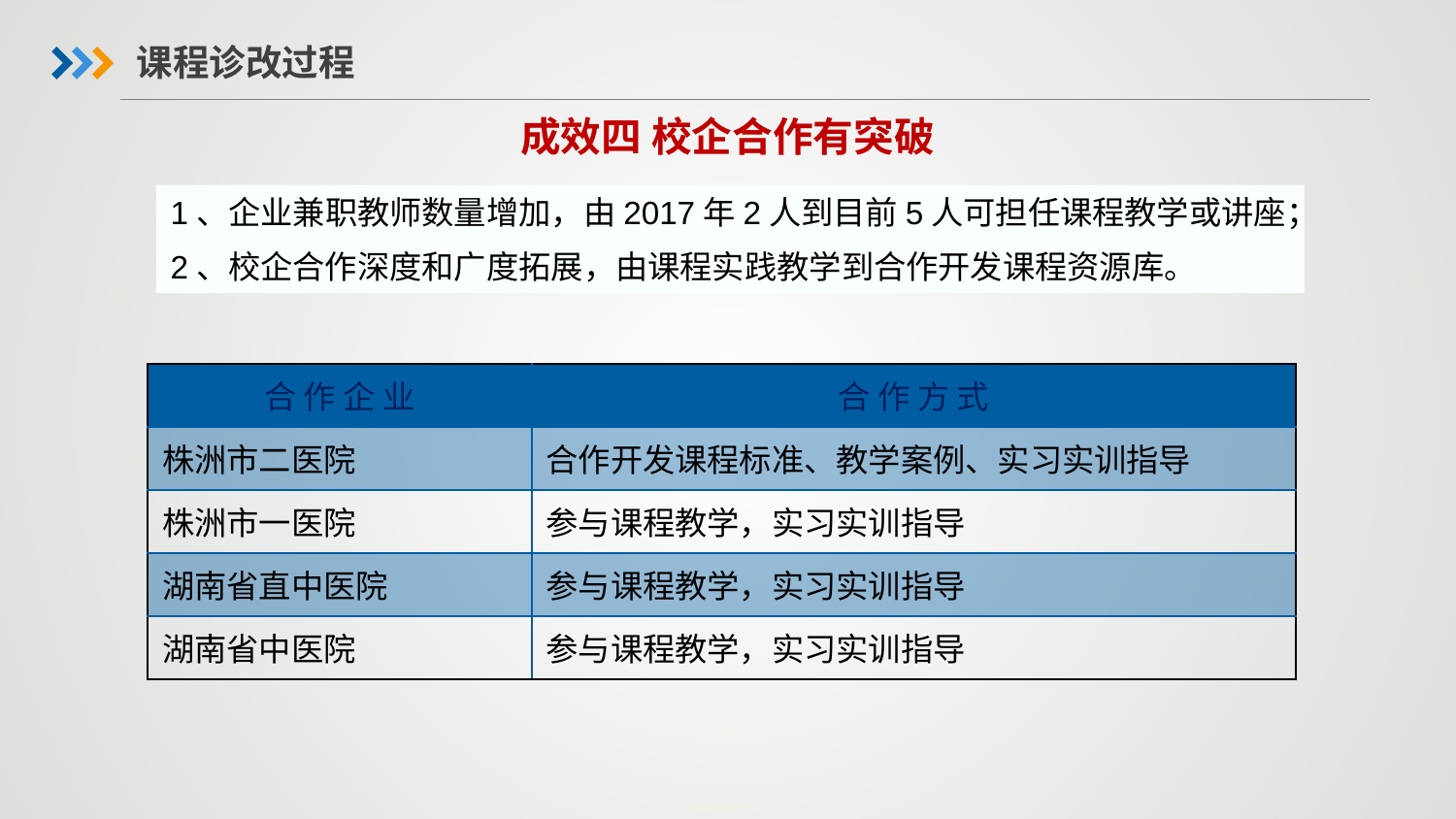

课程诊改过程
成效四 校企合作有突破
1、企业兼职教师数量增加，由2017年2人到目前5人可担任课程教学或讲座；
2、校企合作深度和广度拓展，由课程实践教学到合作开发课程资源库。
| 合 作 企 业 | 合 作 方 式 |
| --- | --- |
| 株洲市二医院 | 合作开发课程标准、教学案例、实习实训指导 |
| 株洲市一医院 | 参与课程教学，实习实训指导 |
| 湖南省直中医院 | 参与课程教学，实习实训指导 |
| 湖南省中医院 | 参与课程教学，实习实训指导 |